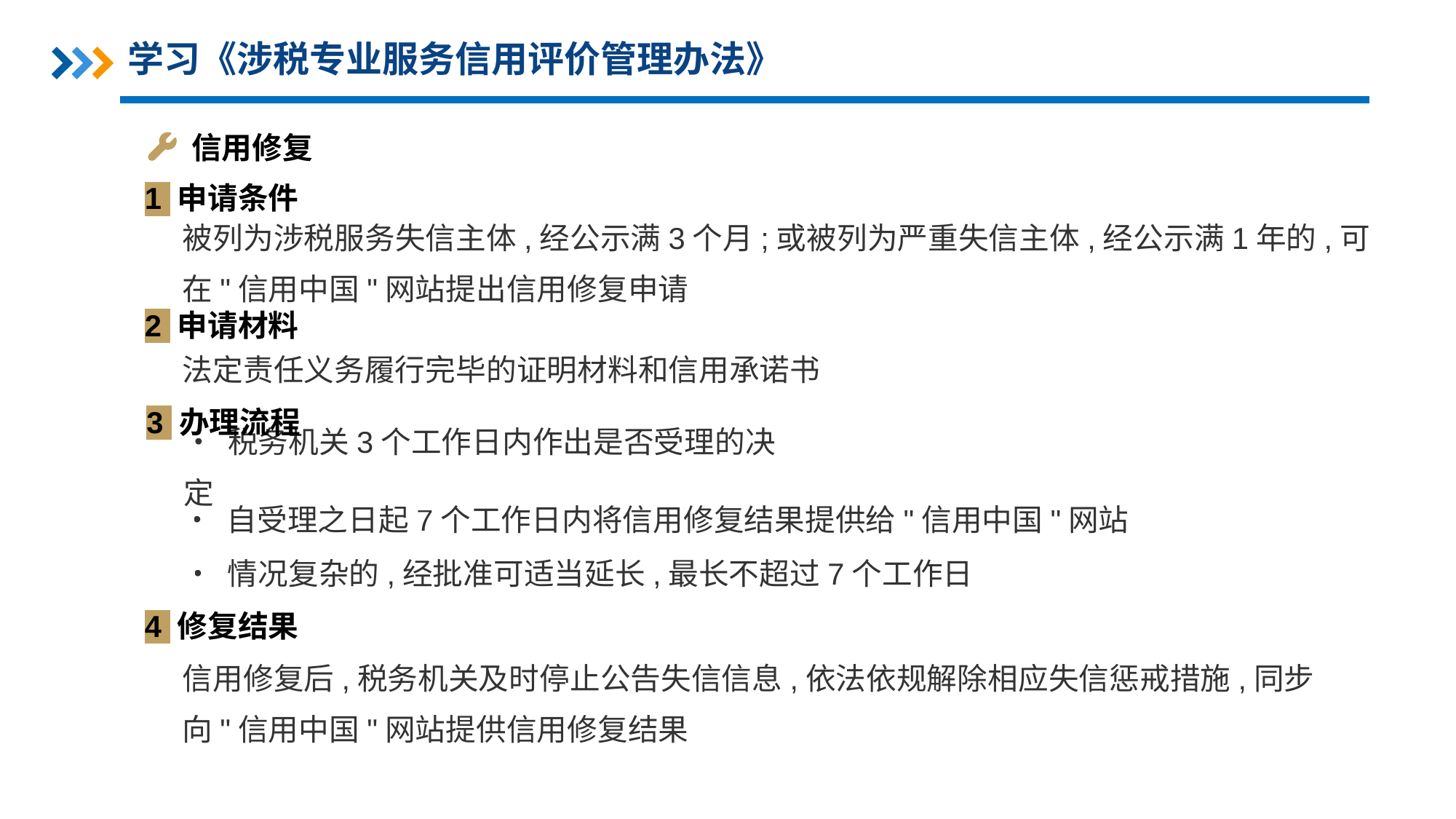

学习《涉税专业服务信用评价管理办法》

信用修复

1 申请条件
被列为涉税服务失信主体,经公示满3个月;或被列为严重失信主体,经公示满1年的,可在"信用中国"网站提出信用修复申请
2 申请材料
法定责任义务履行完毕的证明材料和信用承诺书
3 办理流程
• 税务机关3个工作日内作出是否受理的决定
• 自受理之日起7个工作日内将信用修复结果提供给"信用中国"网站
• 情况复杂的,经批准可适当延长,最长不超过7个工作日
4 修复结果
信用修复后,税务机关及时停止公告失信信息,依法依规解除相应失信惩戒措施,同步向"信用中国"网站提供信用修复结果